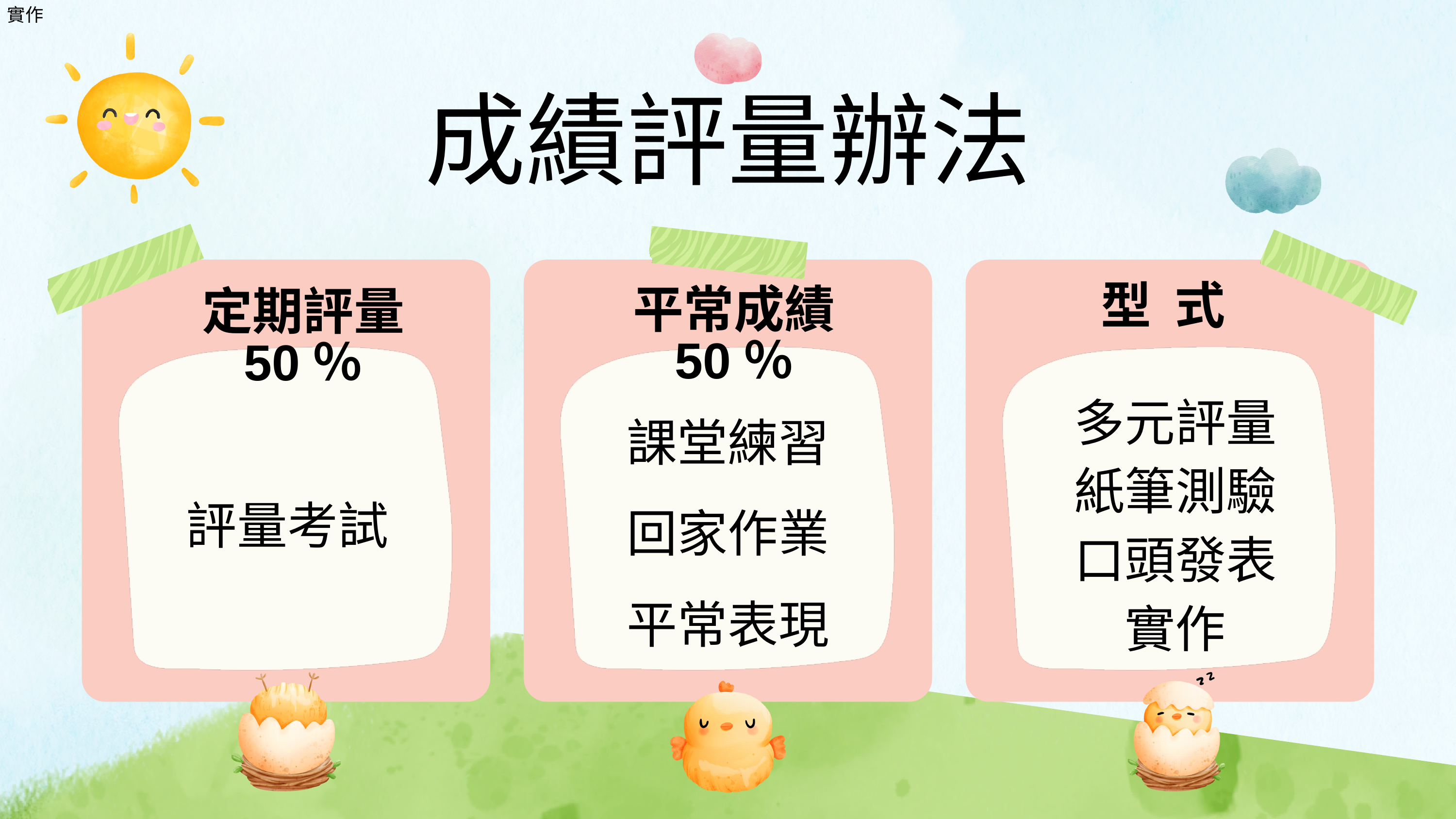

實作

成績評量辦法

型  式
平常成績 50％
定期評量 50％

課堂練習
回家作業
平常表現
多元評量
紙筆測驗
口頭發表
實作
評量考試